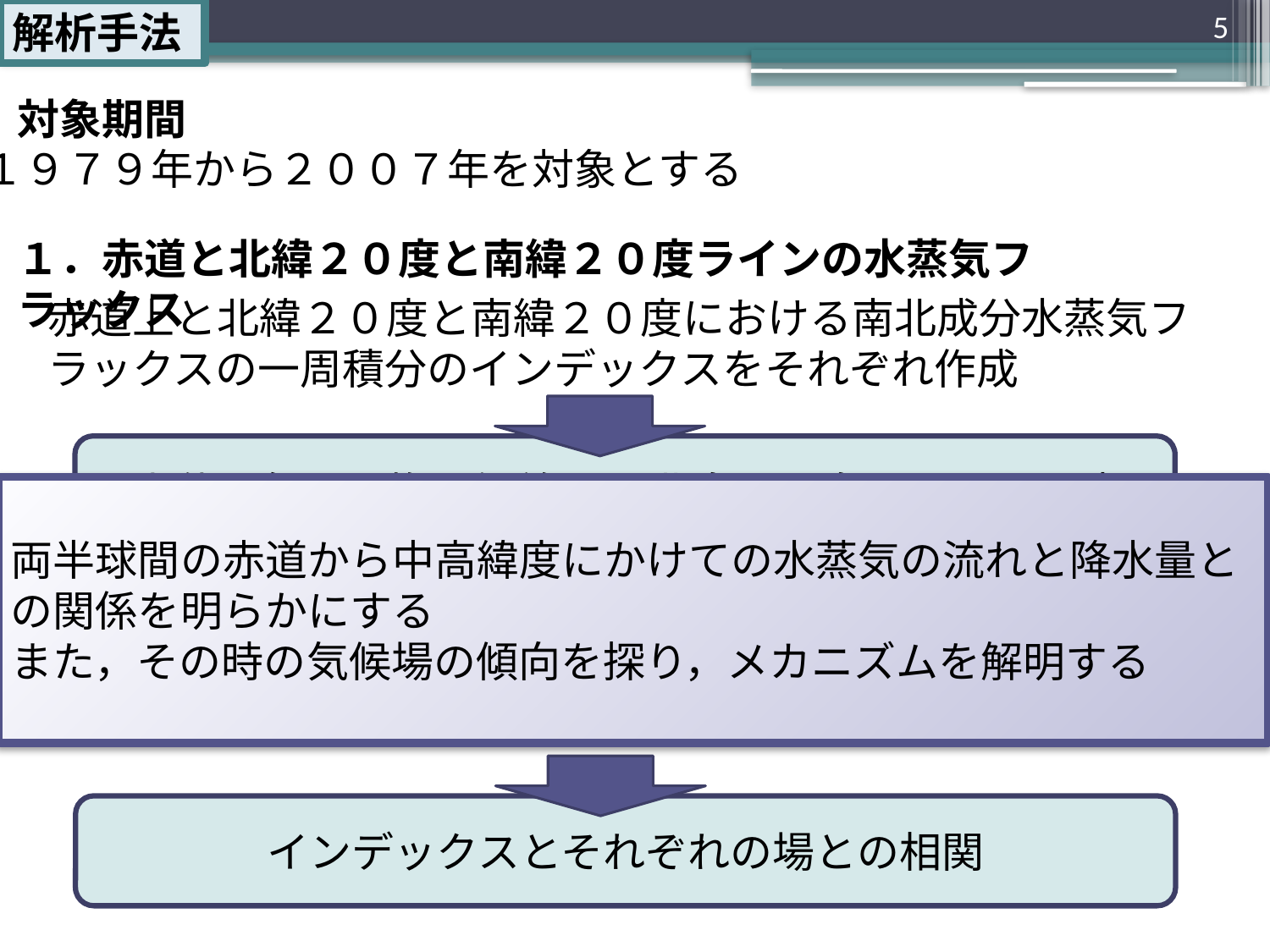

解析手法
5
対象期間
１９７９年から２００７年を対象とする
１．赤道と北緯２０度と南緯２０度ラインの水蒸気フラックス
赤道上と北緯２０度と南緯２０度における南北成分水蒸気フラックスの一周積分のインデックスをそれぞれ作成

上位５年と平均の偏差 ：　北向きに多く通過する時

両半球間の赤道から中高緯度にかけての水蒸気の流れと降水量との関係を明らかにする
また，その時の気候場の傾向を探り，メカニズムを解明する

２．北緯２０度から南緯２０度までの帯状全体での水蒸気の流れ
北緯２０度と南緯２０度の一周積分の２つの合計した
インデックスを作成

インデックスとそれぞれの場との相関